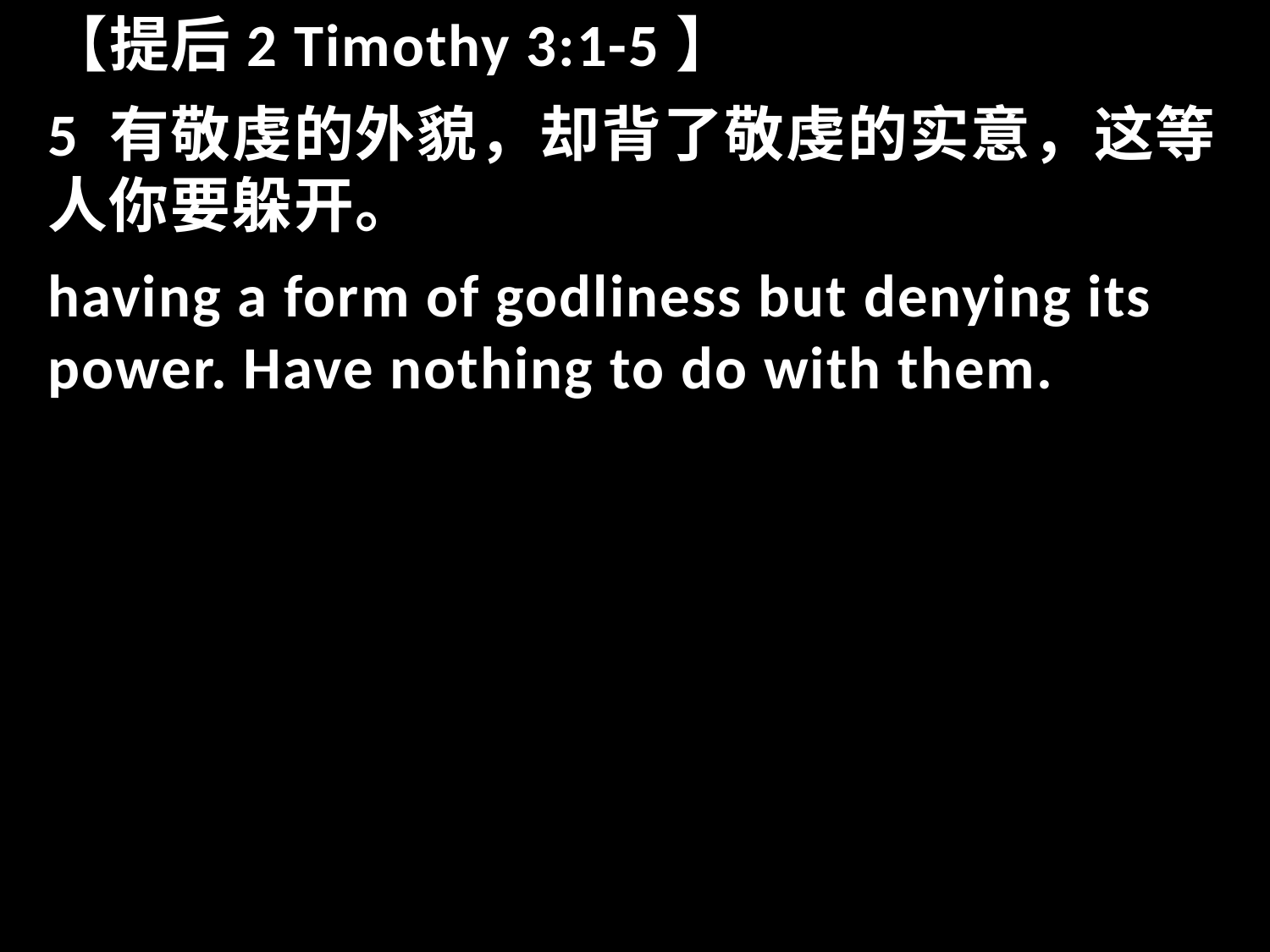

【提后2 Timothy 3:1-5】
5 有敬虔的外貌，却背了敬虔的实意，这等人你要躲开。
having a form of godliness but denying its power. Have nothing to do with them.